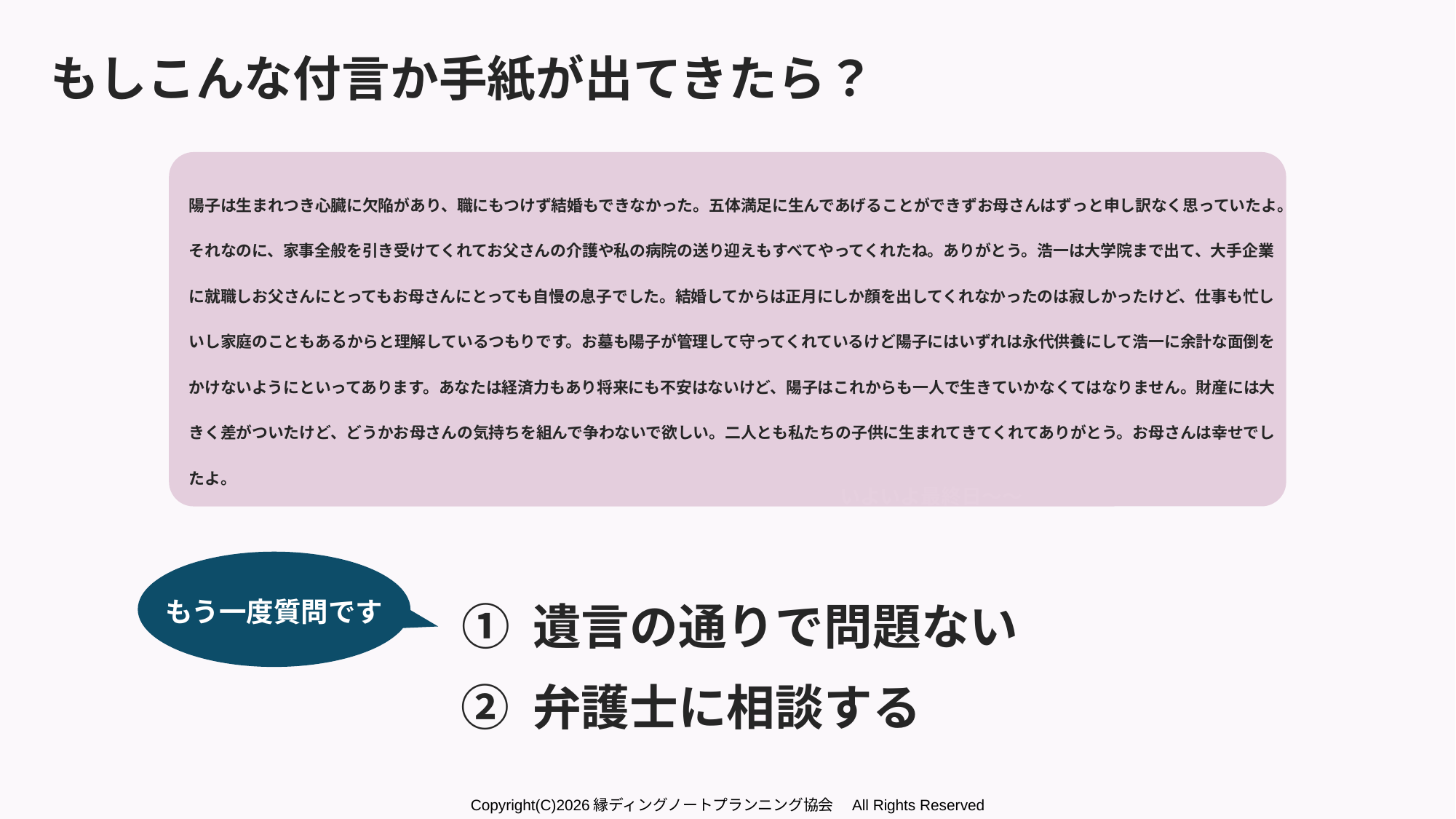

もしこんな付言か手紙が出てきたら？

陽子は生まれつき心臓に欠陥があり、職にもつけず結婚もできなかった。五体満足に生んであげることができずお母さんはずっと申し訳なく思っていたよ。それなのに、家事全般を引き受けてくれてお父さんの介護や私の病院の送り迎えもすべてやってくれたね。ありがとう。浩一は大学院まで出て、大手企業に就職しお父さんにとってもお母さんにとっても自慢の息子でした。結婚してからは正月にしか顔を出してくれなかったのは寂しかったけど、仕事も忙しいし家庭のこともあるからと理解しているつもりです。お墓も陽子が管理して守ってくれているけど陽子にはいずれは永代供養にして浩一に余計な面倒をかけないようにといってあります。あなたは経済力もあり将来にも不安はないけど、陽子はこれからも一人で生きていかなくてはなりません。財産には大きく差がついたけど、どうかお母さんの気持ちを組んで争わないで欲しい。二人とも私たちの子供に生まれてきてくれてありがとう。お母さんは幸せでしたよ。
いよいよ最終日～～

もう一度質問です

① 遺言の通りで問題ない
② 弁護士に相談する
Copyright(C)2026縁ディングノートプランニング協会　All Rights Reserved